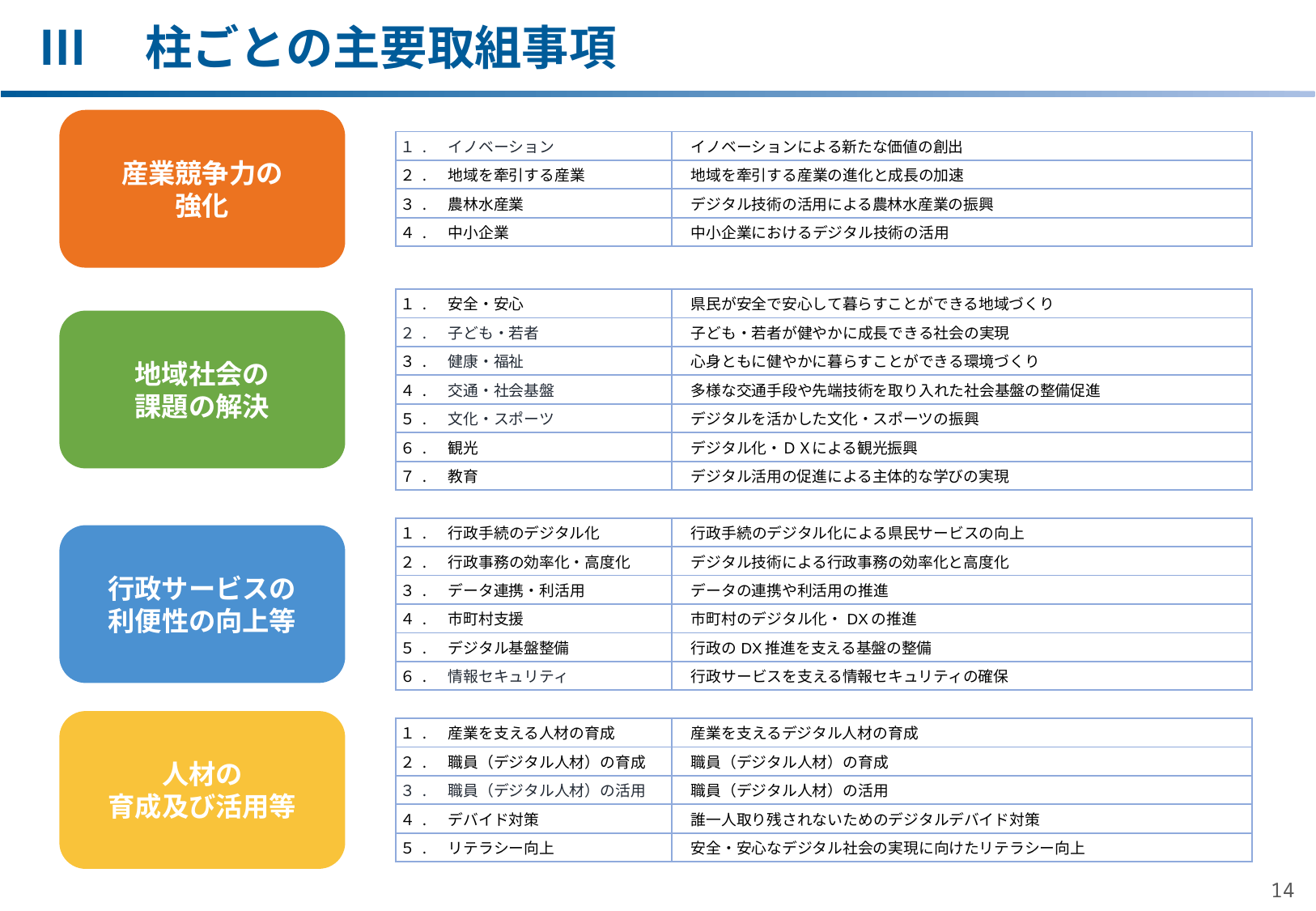

# Ⅲ　柱ごとの主要取組事項
産業競争力の
強化
| １.　イノベーション | イノベーションによる新たな価値の創出 |
| --- | --- |
| ２.　地域を牽引する産業 | 地域を牽引する産業の進化と成長の加速 |
| ３.　農林水産業 | デジタル技術の活用による農林水産業の振興 |
| ４.　中小企業 | 中小企業におけるデジタル技術の活用 |
| １.　安全・安心 | 県民が安全で安心して暮らすことができる地域づくり |
| --- | --- |
| ２.　子ども・若者 | 子ども・若者が健やかに成長できる社会の実現 |
| ３.　健康・福祉 | 心身ともに健やかに暮らすことができる環境づくり |
| ４.　交通・社会基盤 | 多様な交通手段や先端技術を取り入れた社会基盤の整備促進 |
| ５.　文化・スポーツ | デジタルを活かした文化・スポーツの振興 |
| ６.　観光 | デジタル化・ＤＸによる観光振興 |
| ７.　教育 | デジタル活用の促進による主体的な学びの実現 |
地域社会の
課題の解決
| １.　行政手続のデジタル化 | 行政手続のデジタル化による県民サービスの向上 |
| --- | --- |
| ２.　行政事務の効率化・高度化 | デジタル技術による行政事務の効率化と高度化 |
| ３.　データ連携・利活用 | データの連携や利活用の推進 |
| ４.　市町村支援 | 市町村のデジタル化・DXの推進 |
| ５.　デジタル基盤整備 | 行政のDX推進を支える基盤の整備 |
| ６.　情報セキュリティ | 行政サービスを支える情報セキュリティの確保 |
行政サービスの
利便性の向上等
人材の
育成及び活用等
| １.　産業を支える人材の育成 | 産業を支えるデジタル人材の育成 |
| --- | --- |
| ２.　職員（デジタル人材）の育成 | 職員（デジタル人材）の育成 |
| ３.　職員（デジタル人材）の活用 | 職員（デジタル人材）の活用 |
| ４.　デバイド対策 | 誰一人取り残されないためのデジタルデバイド対策 |
| ５.　リテラシー向上 | 安全・安心なデジタル社会の実現に向けたリテラシー向上 |